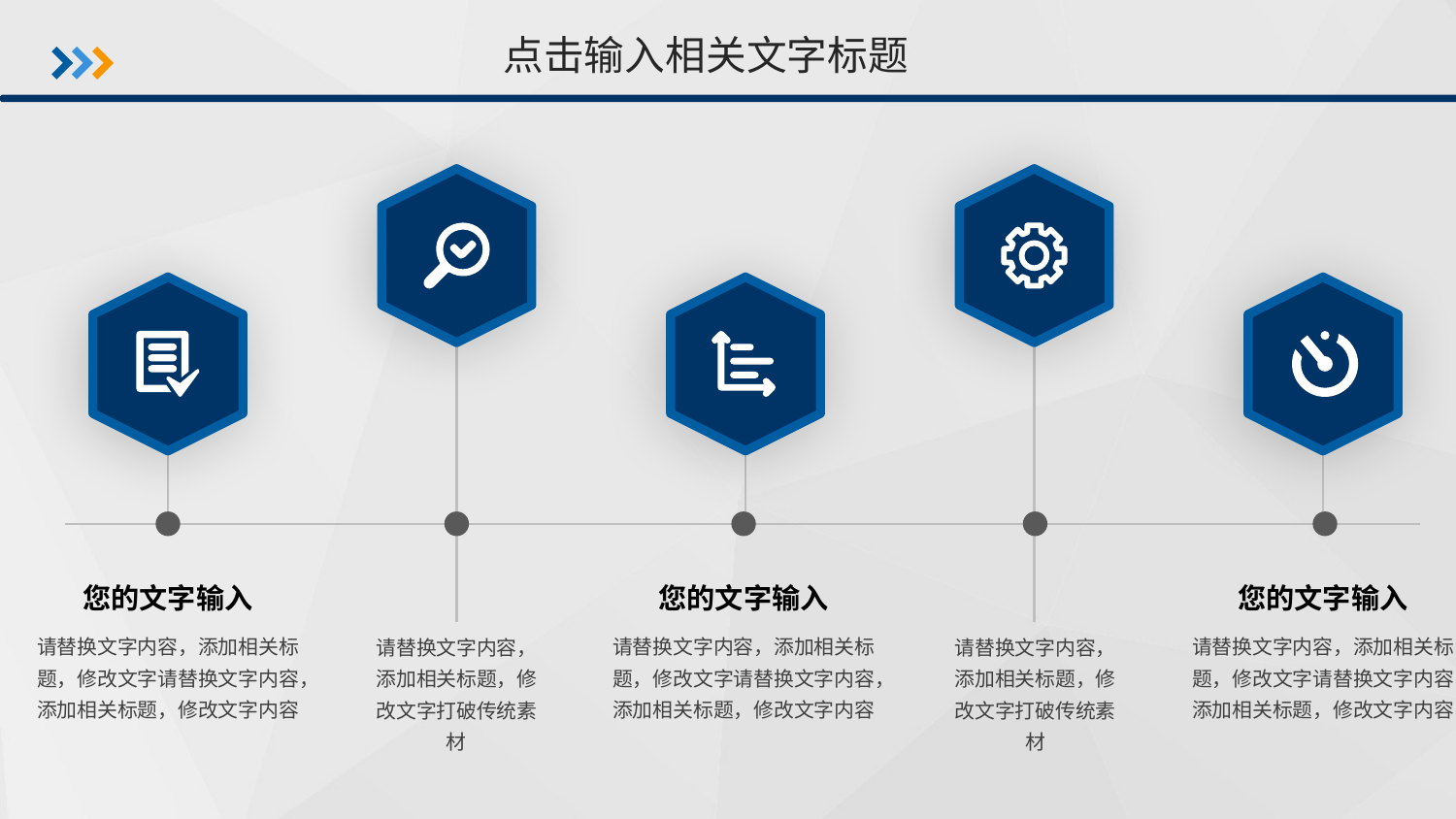

点击输入相关文字标题

您的文字输入
请替换文字内容，添加相关标题，修改文字请替换文字内容，添加相关标题，修改文字内容
您的文字输入
请替换文字内容，添加相关标题，修改文字请替换文字内容，添加相关标题，修改文字内容
您的文字输入
请替换文字内容，添加相关标题，修改文字请替换文字内容，添加相关标题，修改文字内容
请替换文字内容，添加相关标题，修改文字打破传统素材
请替换文字内容，添加相关标题，修改文字打破传统素材